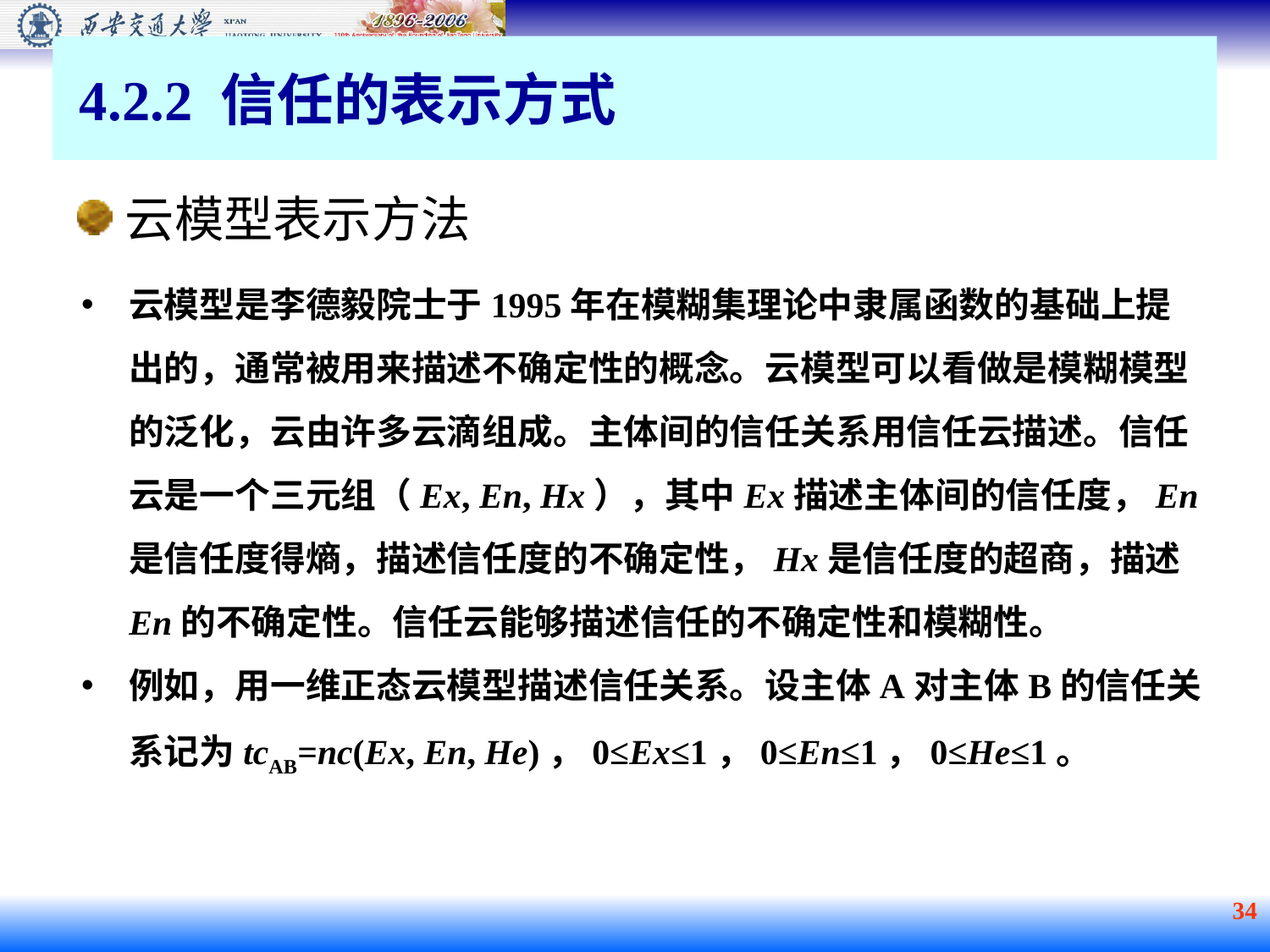

4.2.2 信任的表示方式
云模型表示方法
云模型是李德毅院士于1995年在模糊集理论中隶属函数的基础上提出的，通常被用来描述不确定性的概念。云模型可以看做是模糊模型的泛化，云由许多云滴组成。主体间的信任关系用信任云描述。信任云是一个三元组（Ex, En, Hx），其中Ex描述主体间的信任度，En是信任度得熵，描述信任度的不确定性，Hx是信任度的超商，描述En的不确定性。信任云能够描述信任的不确定性和模糊性。
例如，用一维正态云模型描述信任关系。设主体A对主体B的信任关系记为tcAB=nc(Ex, En, He)，0≤Ex≤1，0≤En≤1，0≤He≤1。
 34